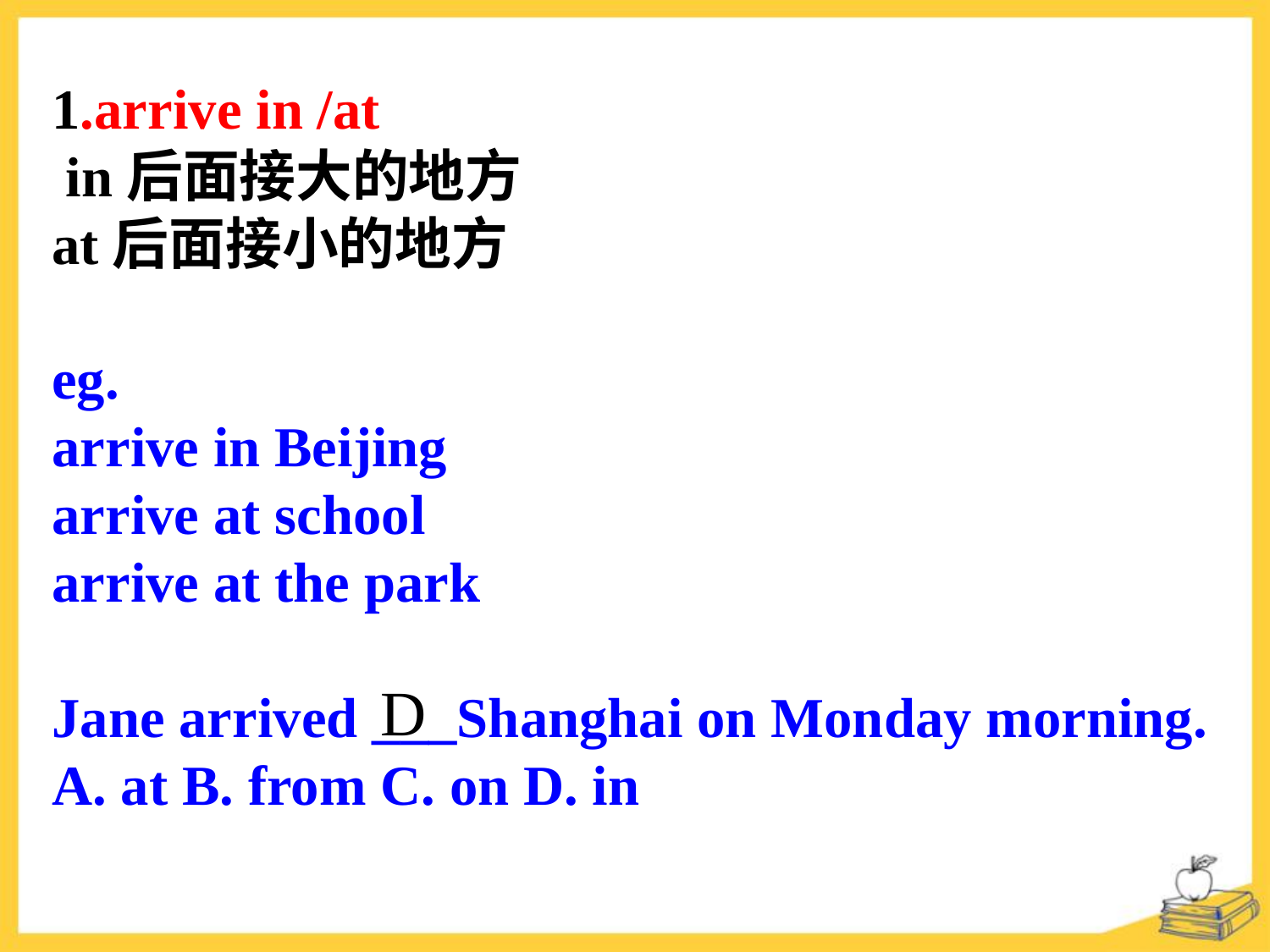

1.arrive in /at
 in后面接大的地方
at后面接小的地方

eg.
arrive in Beijing
arrive at school
arrive at the park

Jane arrived ___Shanghai on Monday morning.
A. at B. from C. on D. in
D